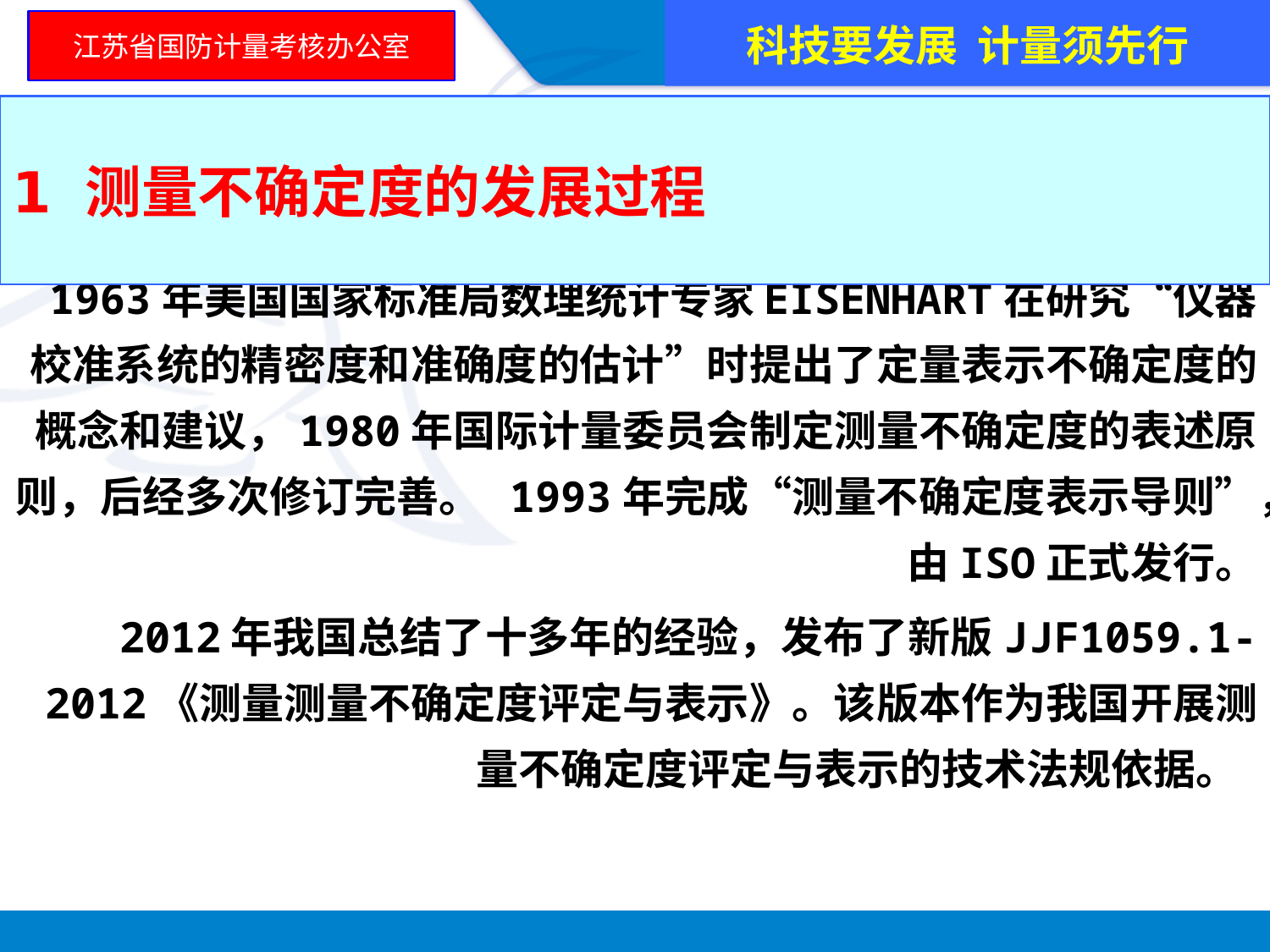

科技要发展  计量须先行
江苏省国防计量考核办公室
1 测量不确定度的发展过程

1963年美国国家标准局数理统计专家EISENHART在研究“仪器校准系统的精密度和准确度的估计”时提出了定量表示不确定度的概念和建议，1980年国际计量委员会制定测量不确定度的表述原则，后经多次修订完善。  1993年完成“测量不确定度表示导则”，由ISO正式发行。
  2012年我国总结了十多年的经验，发布了新版JJF1059.1-2012《测量测量不确定度评定与表示》。该版本作为我国开展测量不确定度评定与表示的技术法规依据。